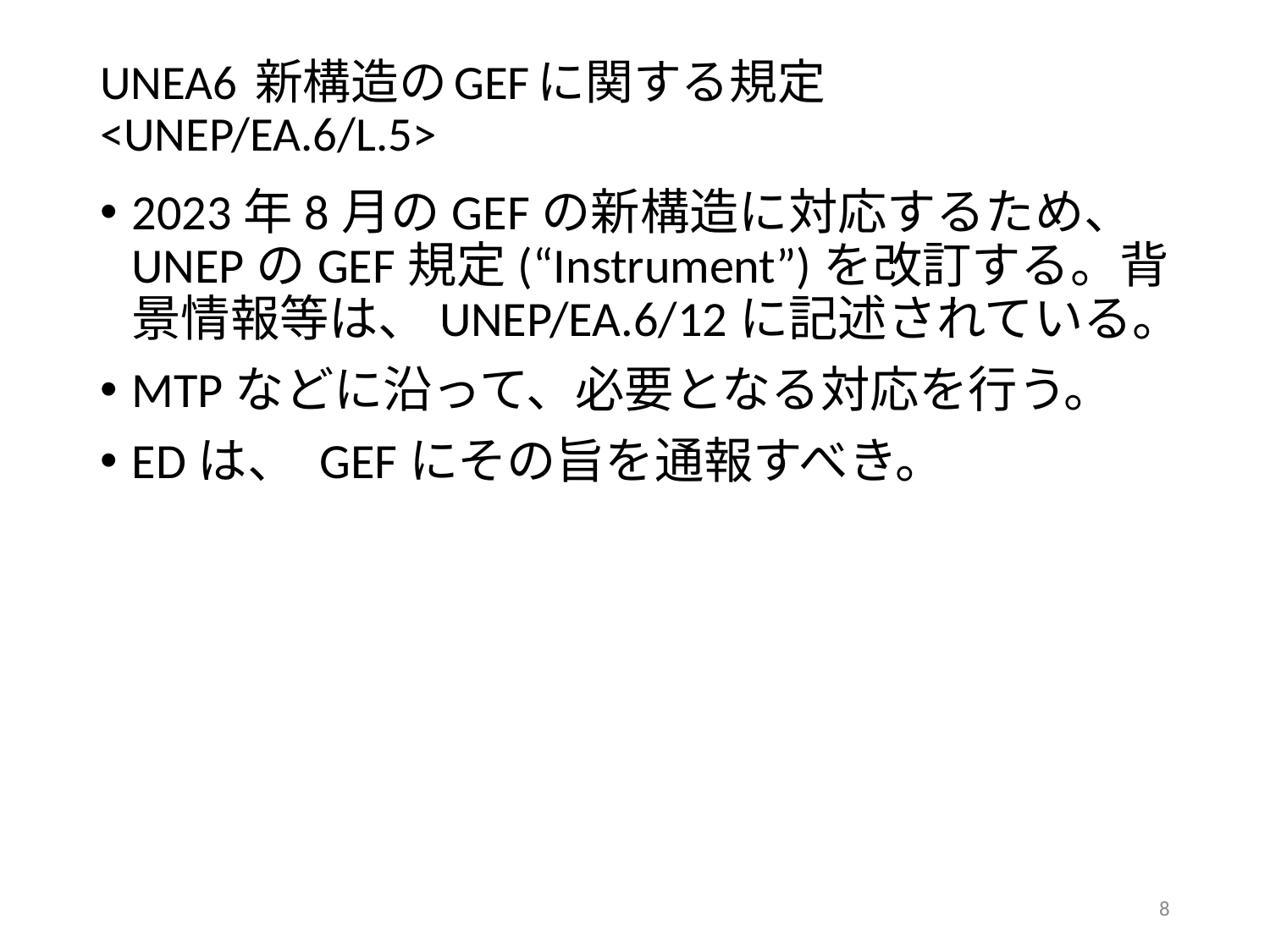

# UNEA6 新構造のGEFに関する規定 <UNEP/EA.6/L.5>
2023年8月のGEFの新構造に対応するため、UNEPのGEF規定(“Instrument”)を改訂する。背景情報等は、UNEP/EA.6/12に記述されている。
MTPなどに沿って、必要となる対応を行う。
EDは、 GEFにその旨を通報すべき。

8